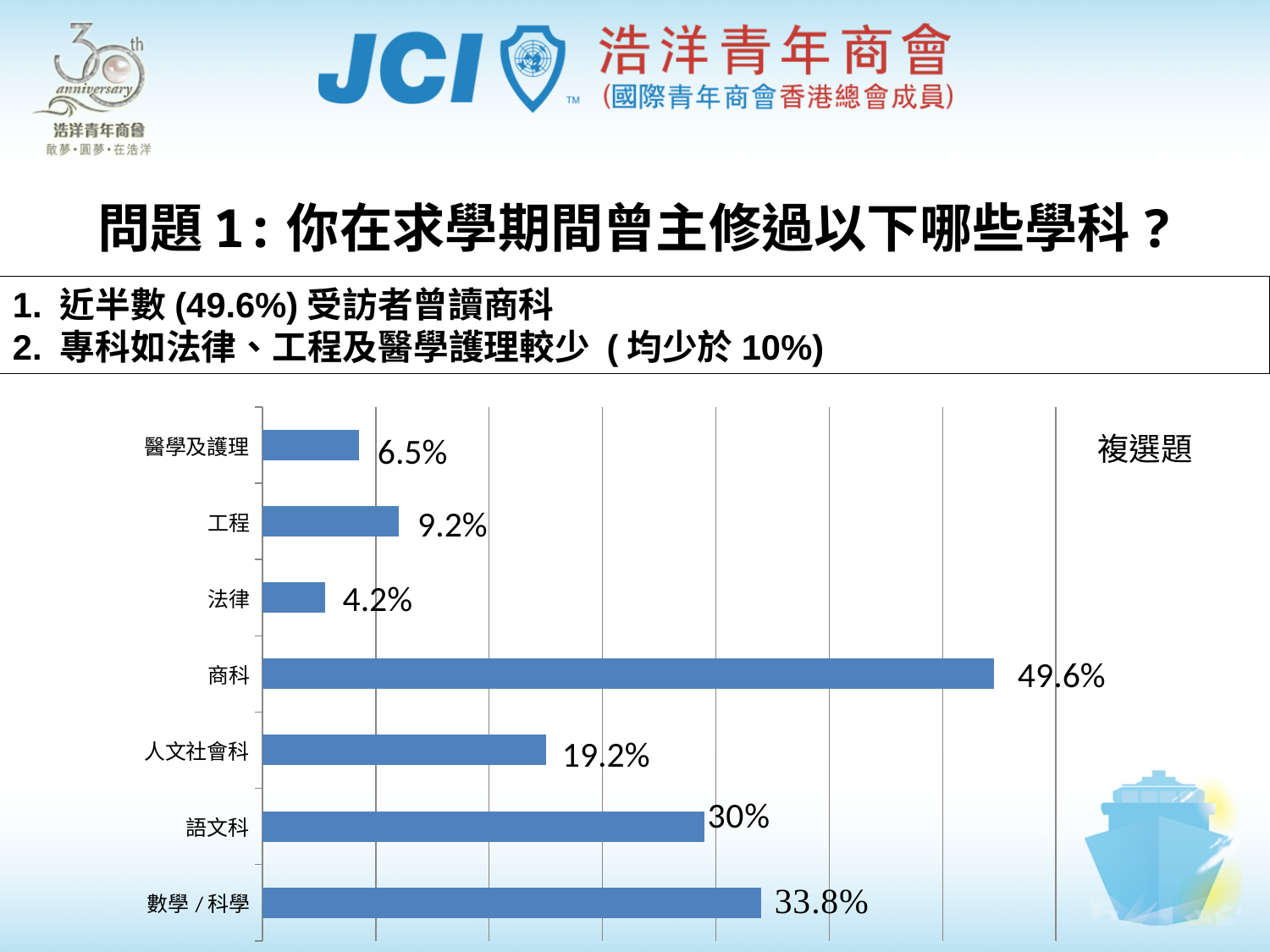

# 問題1:你在求學期間曾主修過以下哪些學科?
1. 近半數(49.6%)受訪者曾讀商科
2. 專科如法律、工程及醫學護理較少 (均少於10%)

### Chart

| Category |  |
|---|---|
| 數學/科學 | 88.0 |
| 語文科 | 78.0 |
| 人文社會科 | 50.0 |
| 商科 | 129.0 |
| 法律 | 11.0 |
| 工程 | 24.0 |
| 醫學及護理 | 17.0 |
6.5%
複選題
9.2%
4.2%
49.6%
19.2%